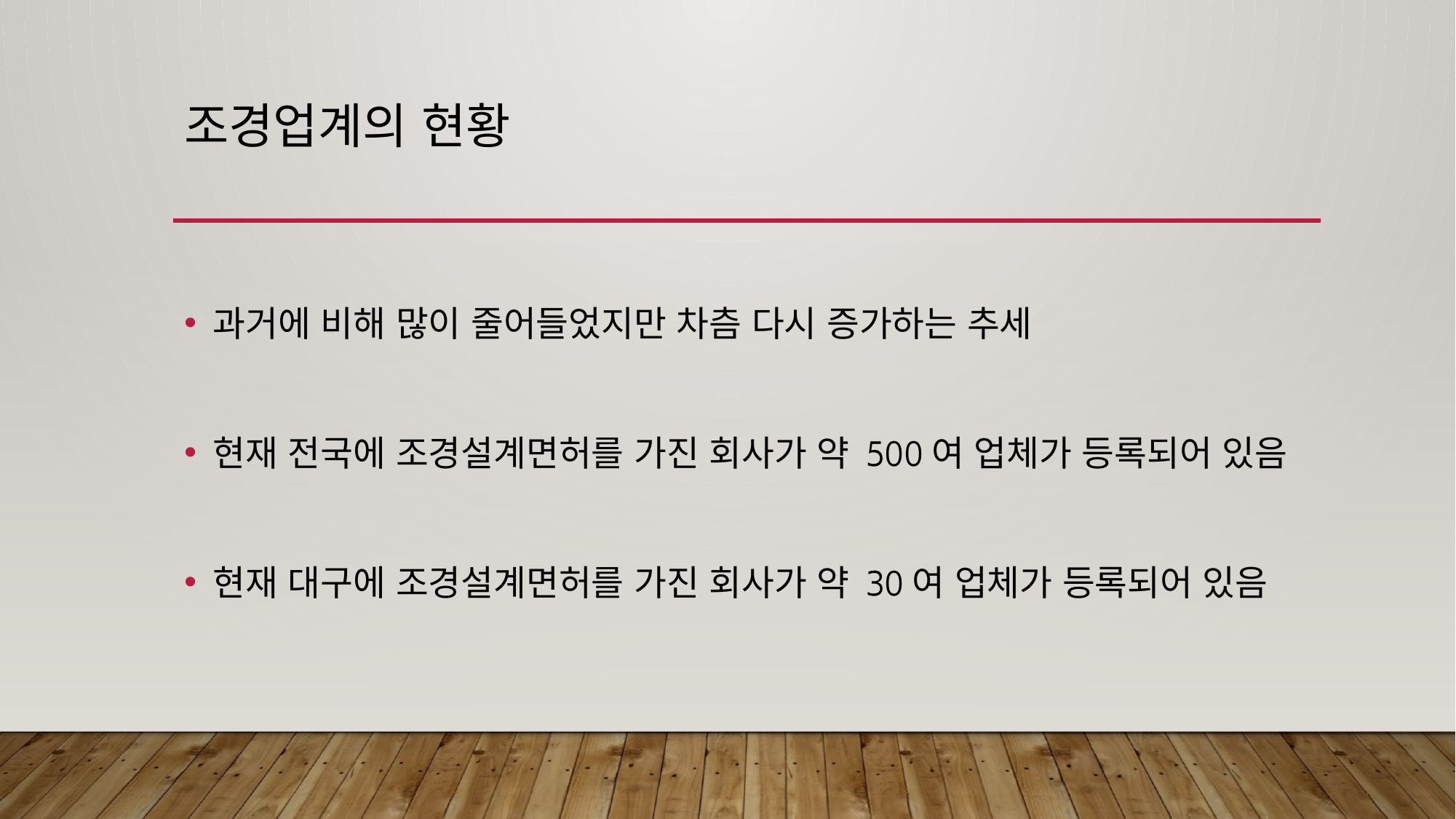

# 조경업계의 현황

과거에 비해 많이 줄어들었지만 차츰 다시 증가하는 추세

현재 전국에 조경설계면허를 가진 회사가 약 500여 업체가 등록되어 있음

현재 대구에 조경설계면허를 가진 회사가 약 30여 업체가 등록되어 있음